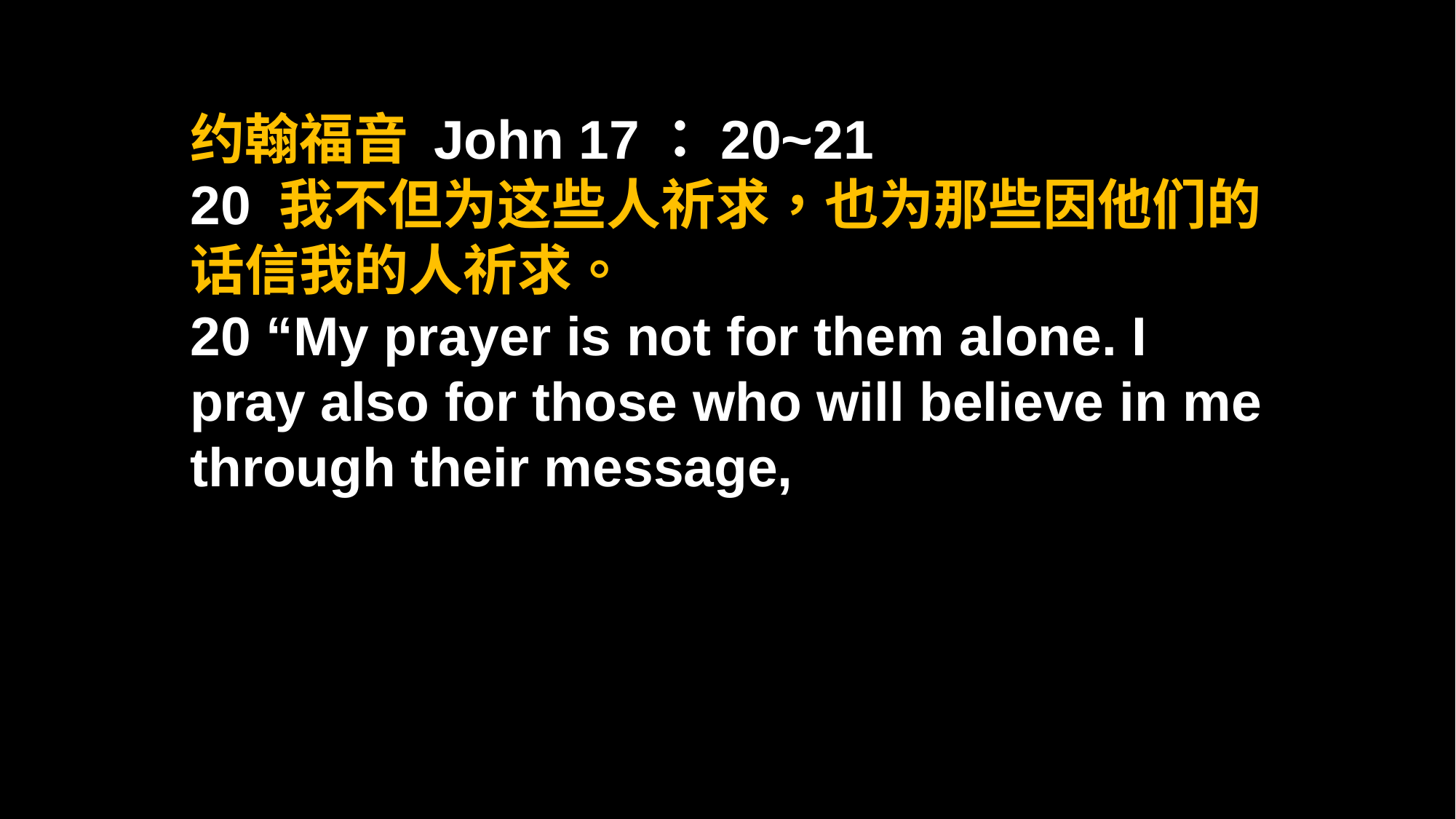

约翰福音 John 17：20~21
20 我不但为这些人祈求，也为那些因他们的话信我的人祈求。
20 “My prayer is not for them alone. I pray also for those who will believe in me through their message,